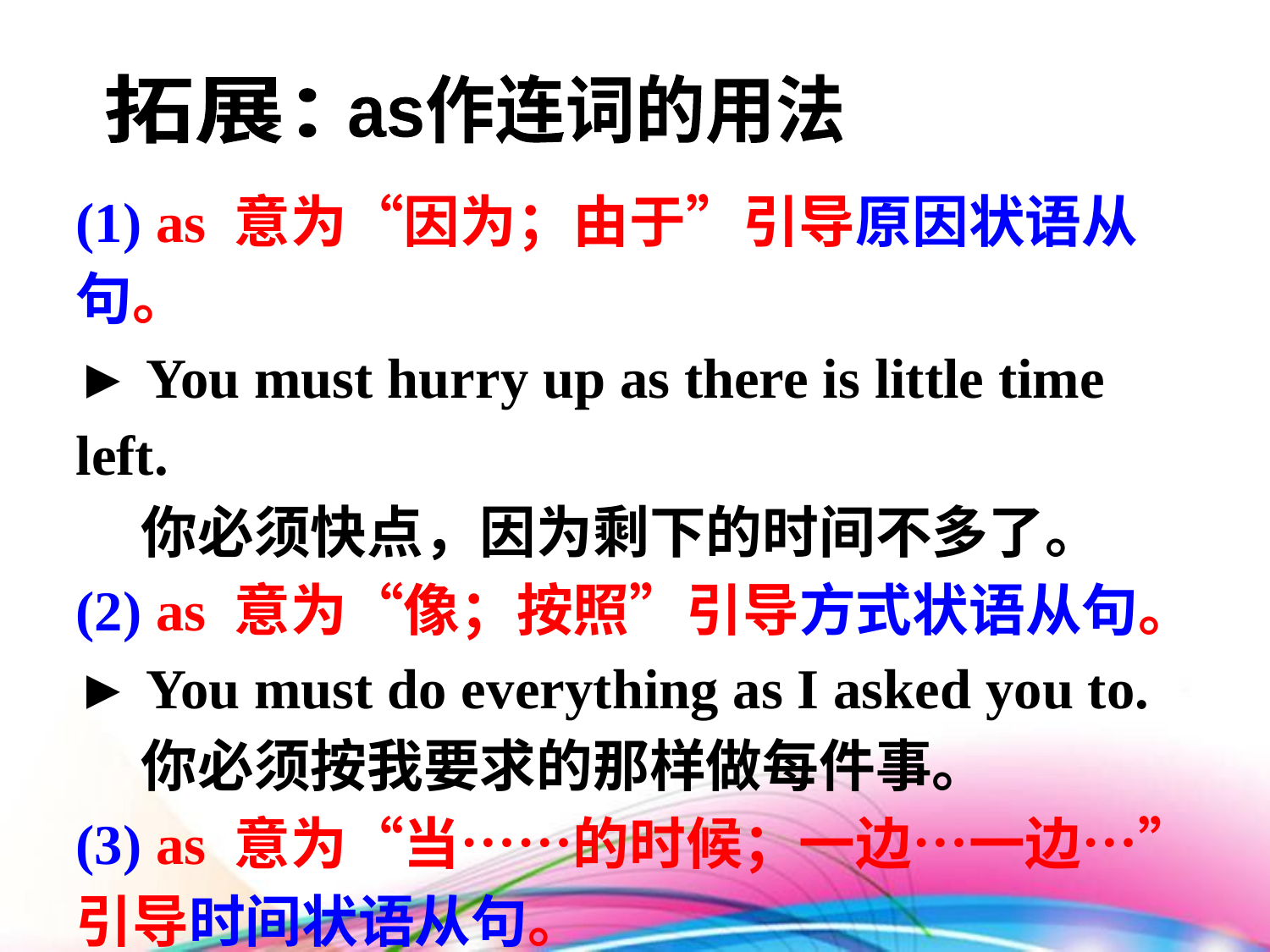

拓展：
as作连词的用法
(1) as 意为“因为；由于”引导原因状语从句。
► You must hurry up as there is little time left.
    你必须快点，因为剩下的时间不多了。
(2) as 意为“像；按照”引导方式状语从句。
► You must do everything as I asked you to.
    你必须按我要求的那样做每件事。
(3) as 意为“当……的时候；一边…一边…”引导时间状语从句。
► She sings as she walks.  她边走边唱歌。